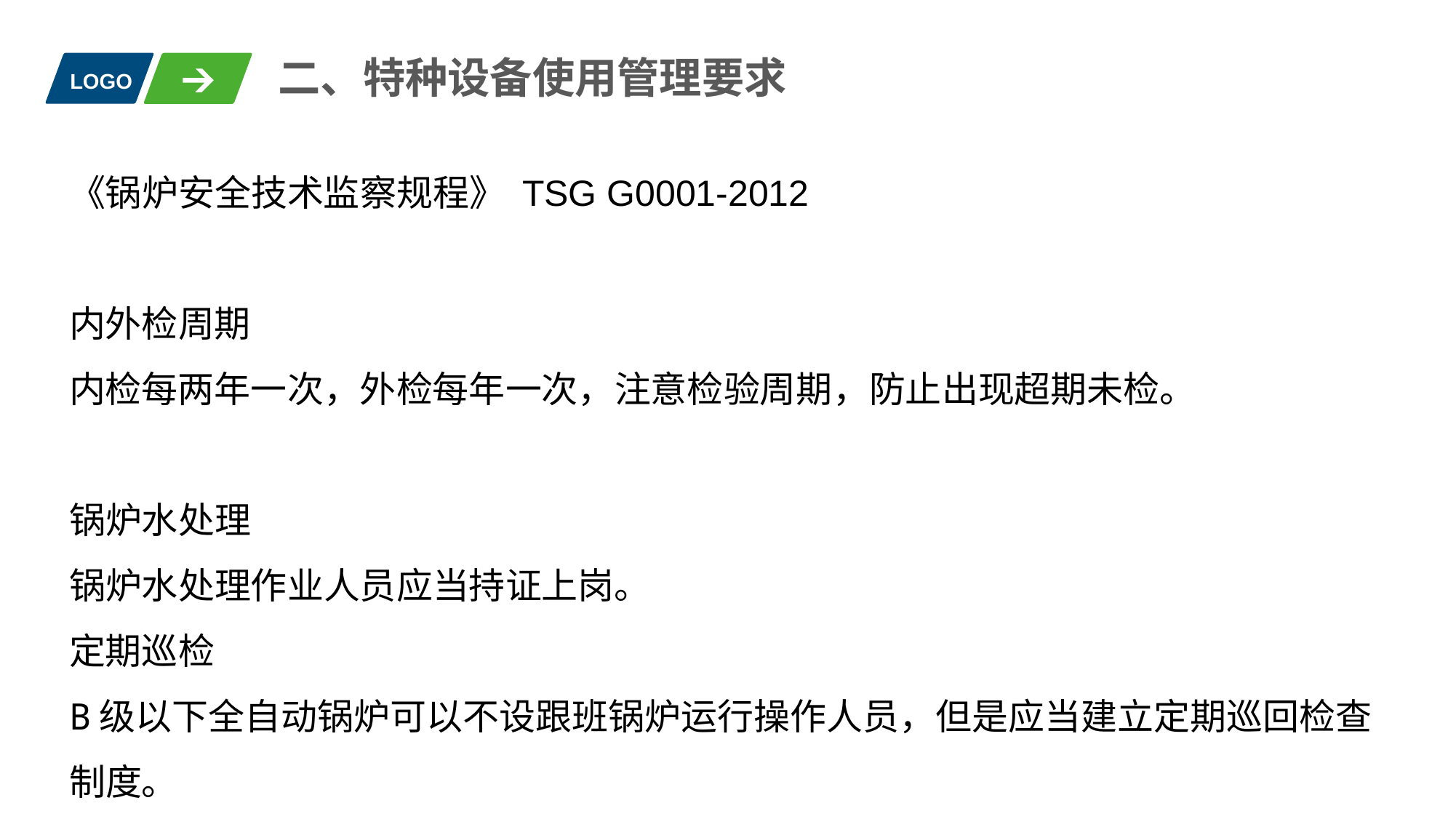

二、特种设备使用管理要求

LOGO

《锅炉安全技术监察规程》 TSG G0001-2012

内外检周期
内检每两年一次，外检每年一次，注意检验周期，防止出现超期未检。

锅炉水处理
锅炉水处理作业人员应当持证上岗。
定期巡检
B级以下全自动锅炉可以不设跟班锅炉运行操作人员，但是应当建立定期巡回检查制度。